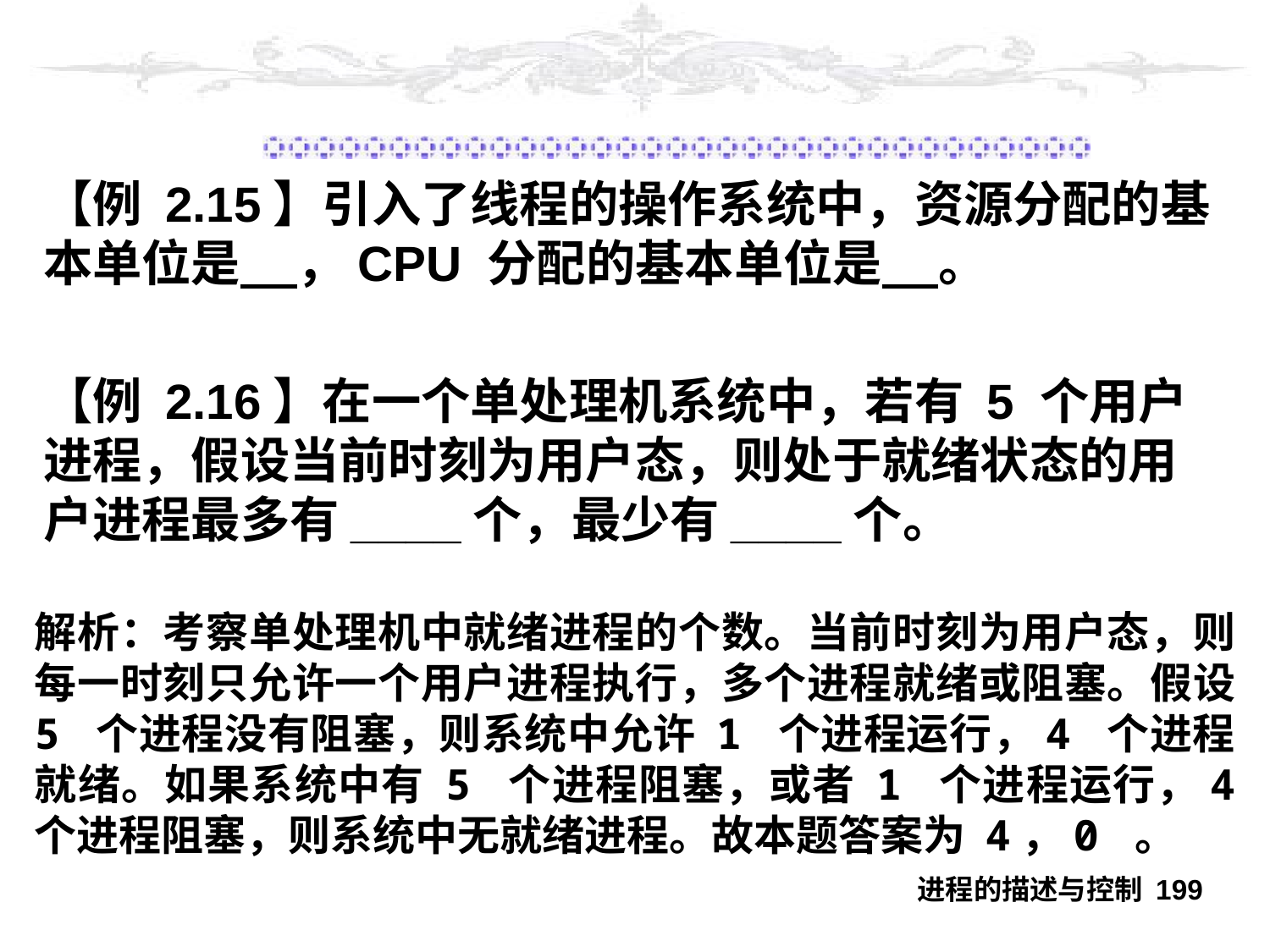

#
【例 2.15】引入了线程的操作系统中，资源分配的基本单位是     ，CPU 分配的基本单位是     。

【例 2.16】在一个单处理机系统中，若有 5 个用户进程，假设当前时刻为用户态，则处于就绪状态的用户进程最多有____个，最少有____个。
解析：考察单处理机中就绪进程的个数。当前时刻为用户态，则每一时刻只允许一个用户进程执行，多个进程就绪或阻塞。假设 5 个进程没有阻塞，则系统中允许 1 个进程运行，4 个进程就绪。如果系统中有 5 个进程阻塞，或者 1 个进程运行，4 个进程阻塞，则系统中无就绪进程。故本题答案为 4，0 。